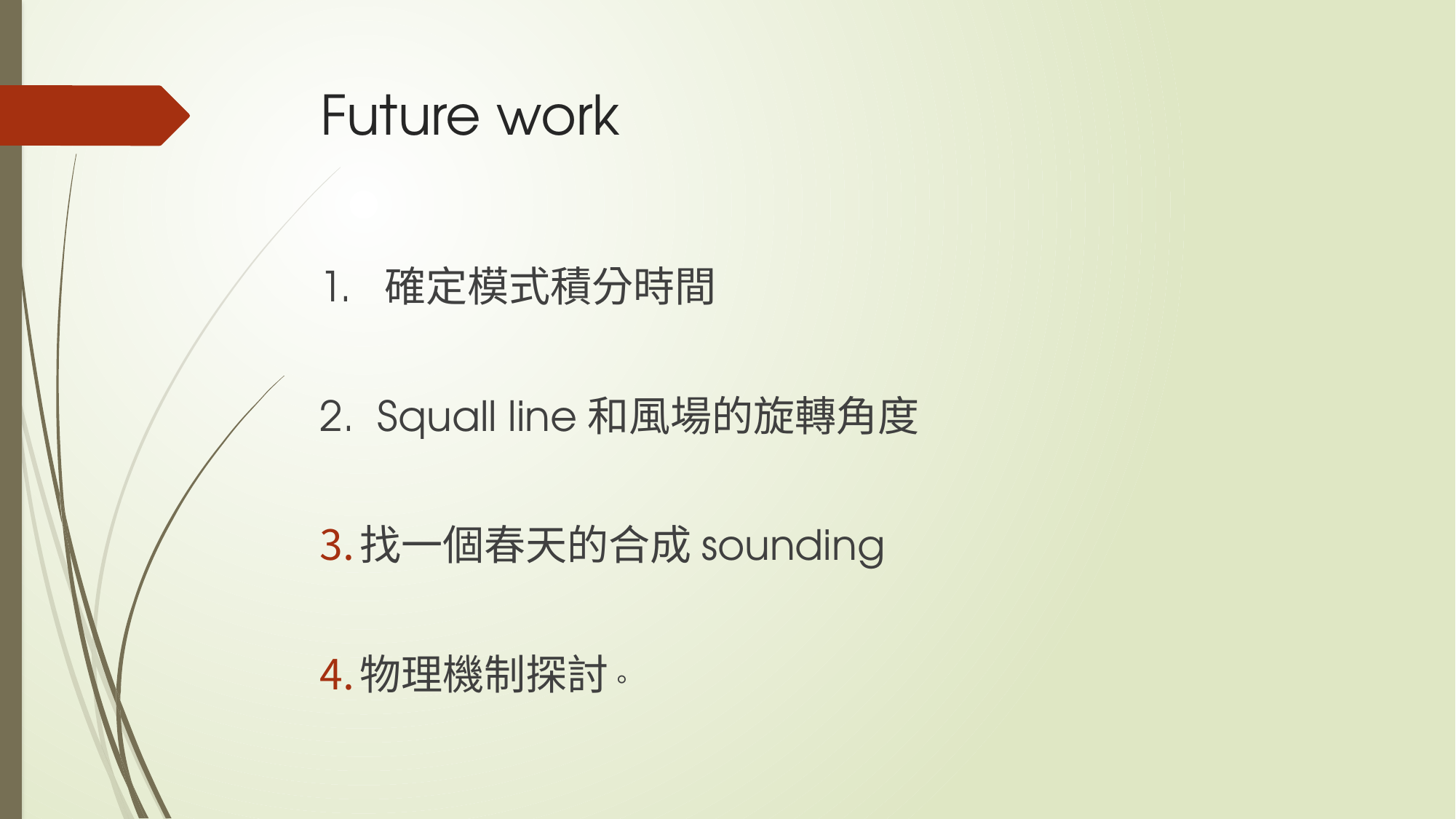

# Future work
1.  確定模式積分時間

2.  Squall line和風場的旋轉角度

找一個春天的合成sounding

物理機制探討。